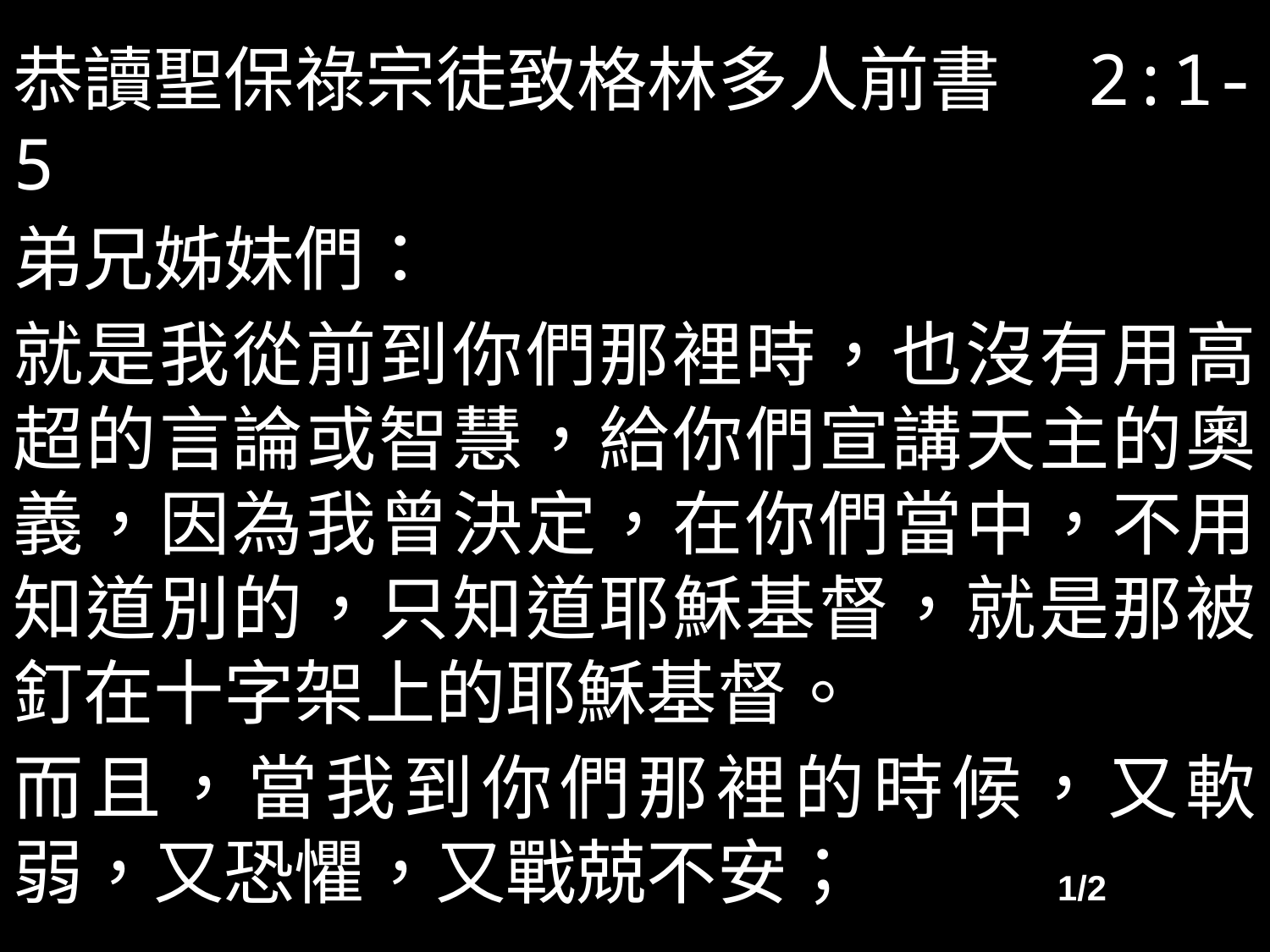

恭讀聖保祿宗徒致格林多人前書　2:1-5
弟兄姊妹們：
就是我從前到你們那裡時，也沒有用高超的言論或智慧，給你們宣講天主的奧義，因為我曾決定，在你們當中，不用知道別的，只知道耶穌基督，就是那被釘在十字架上的耶穌基督。
而且，當我到你們那裡的時候，又軟弱，又恐懼，又戰兢不安；
1/2